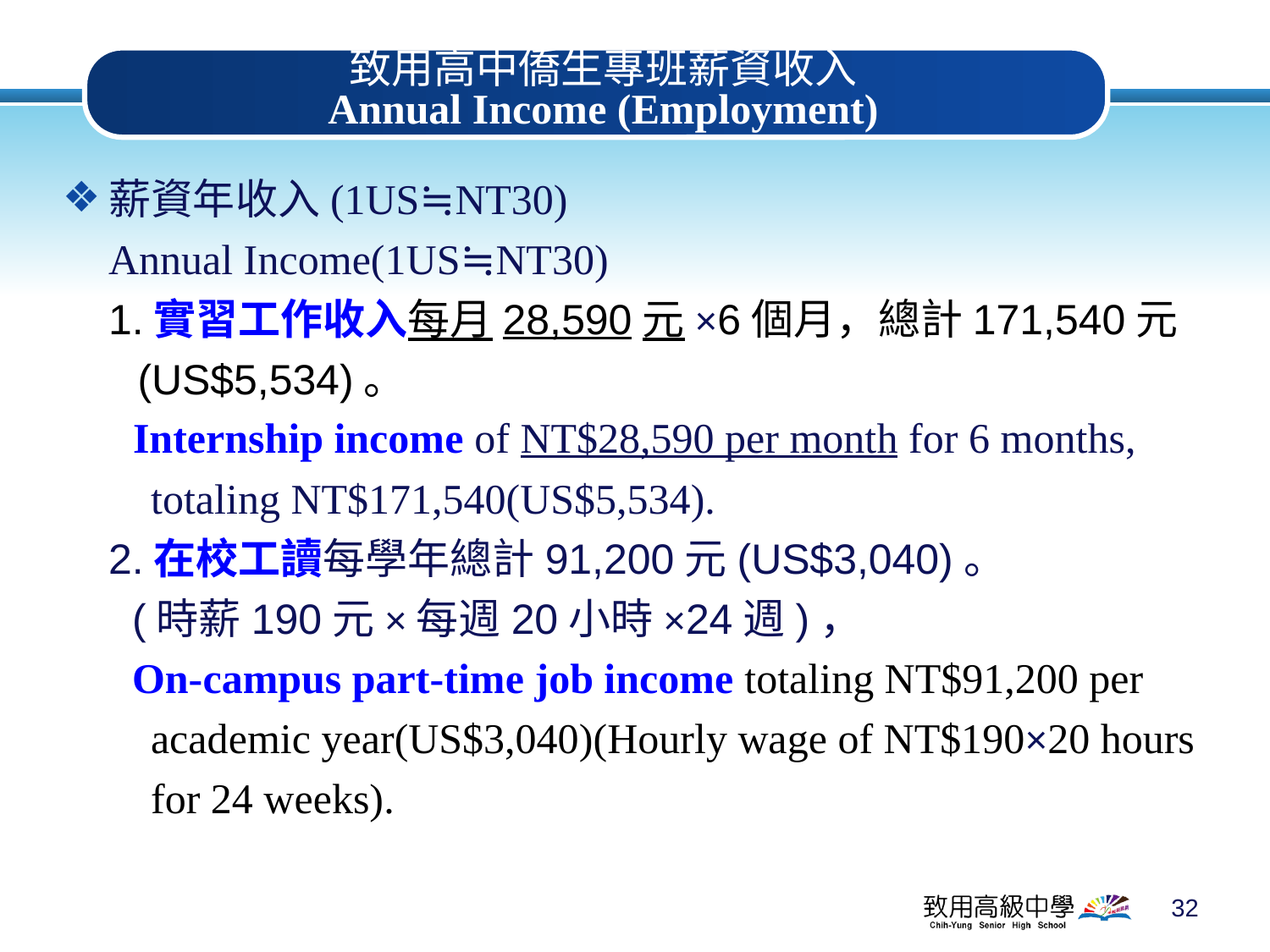

# 致用高中僑生專班薪資收入 Annual Income (Employment)
薪資年收入(1US≒NT30)
Annual Income(1US≒NT30)
1.實習工作收入每月28,590元×6個月，總計171,540元
  (US$5,534)。
  Internship income of NT$28,590 per month for 6 months,
    totaling NT$171,540(US$5,534).
2.在校工讀每學年總計91,200元(US$3,040)。
  (時薪190元×每週20小時×24週)，
  On-campus part-time job income totaling NT$91,200 per
    academic year(US$3,040)(Hourly wage of NT$190×20 hours
    for 24 weeks).
32